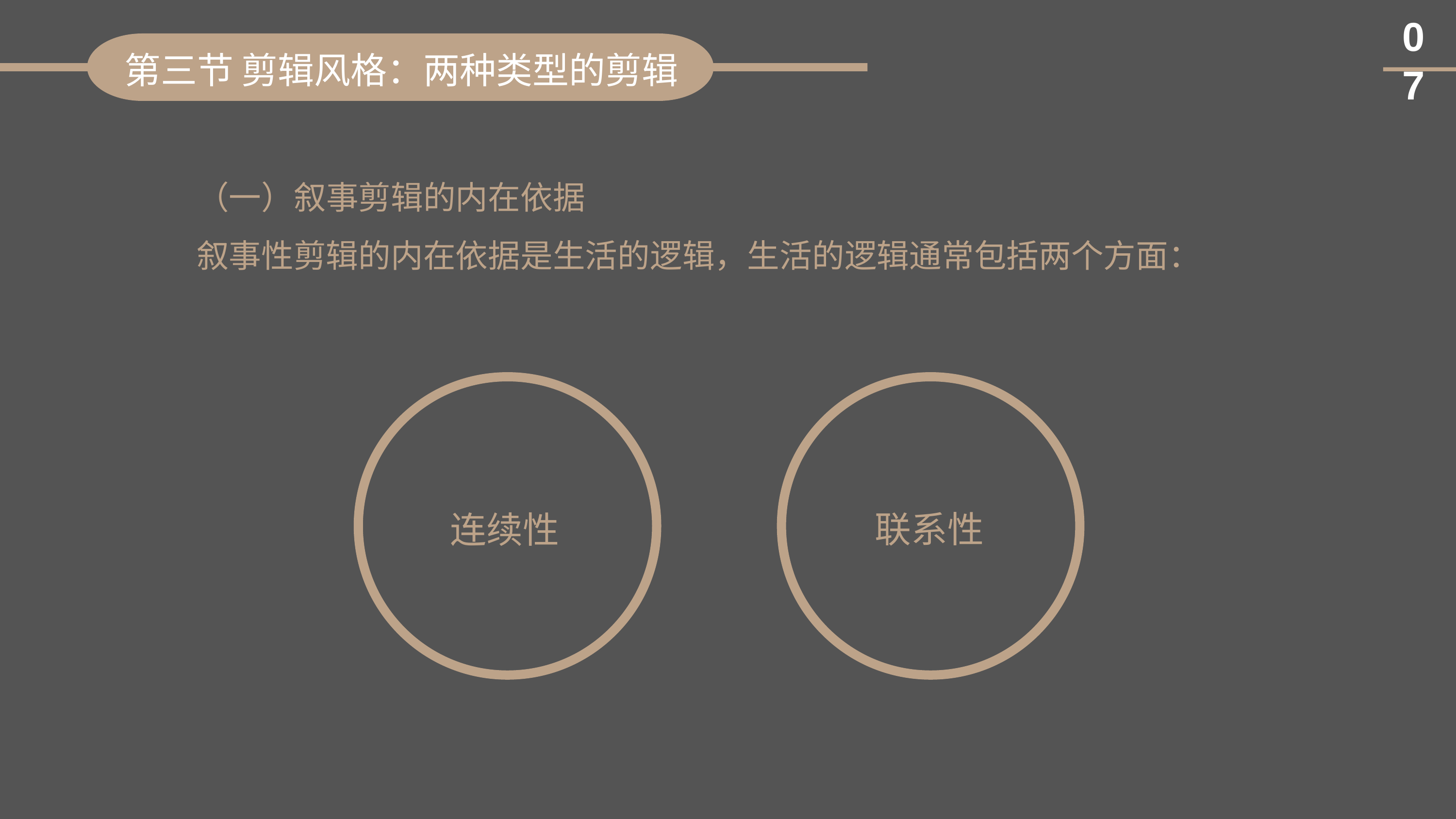

07

第三节 剪辑风格：两种类型的剪辑

（一）叙事剪辑的内在依据
叙事性剪辑的内在依据是生活的逻辑，生活的逻辑通常包括两个方面：

连续性
联系性